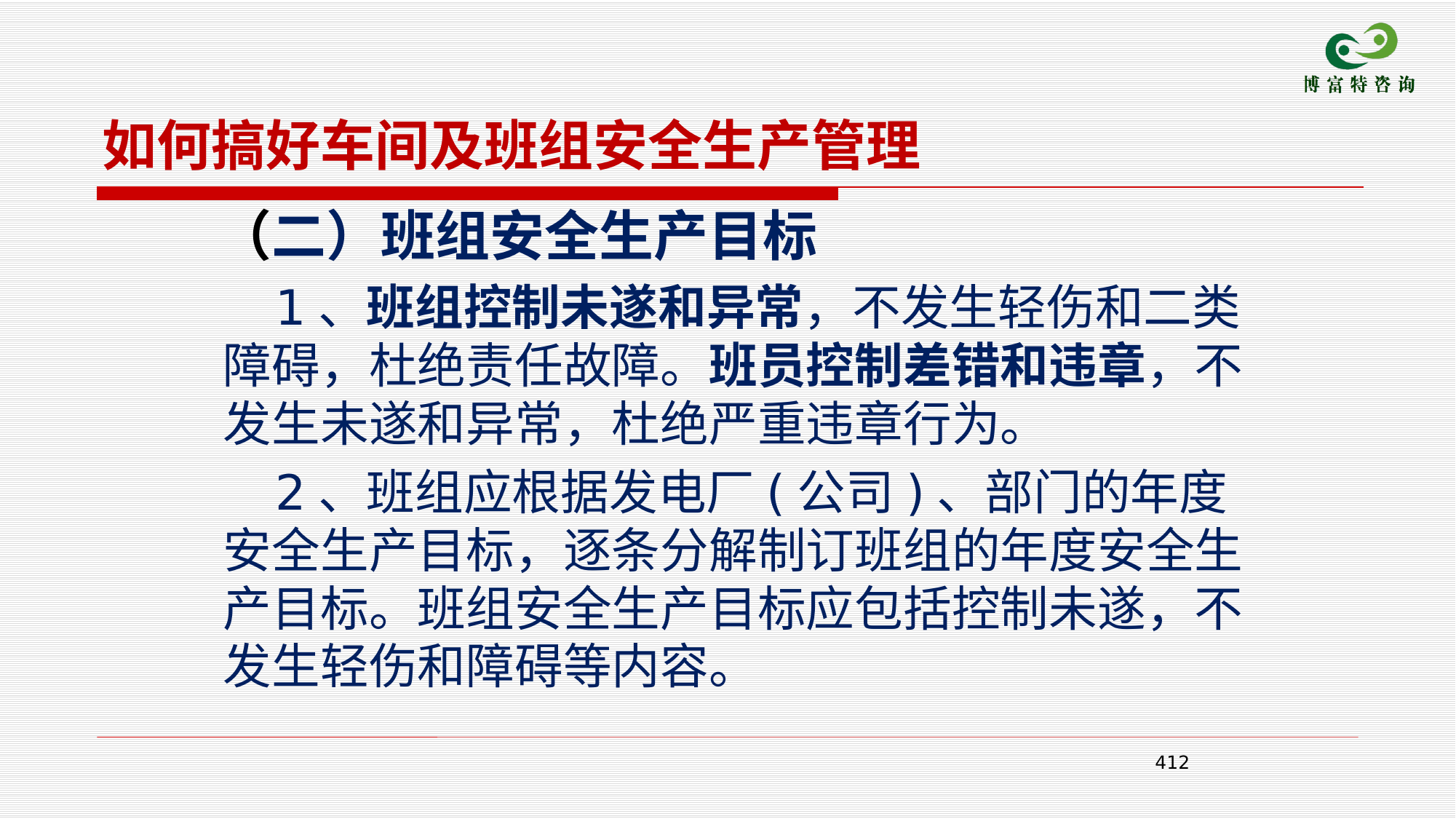

如何搞好车间及班组安全生产管理
     （二）班组安全生产目标
       1、班组控制未遂和异常，不发生轻伤和二类障碍，杜绝责任故障。班员控制差错和违章，不发生未遂和异常，杜绝严重违章行为。
       2、班组应根据发电厂(公司)、部门的年度安全生产目标，逐条分解制订班组的年度安全生产目标。班组安全生产目标应包括控制未遂，不发生轻伤和障碍等内容。

412